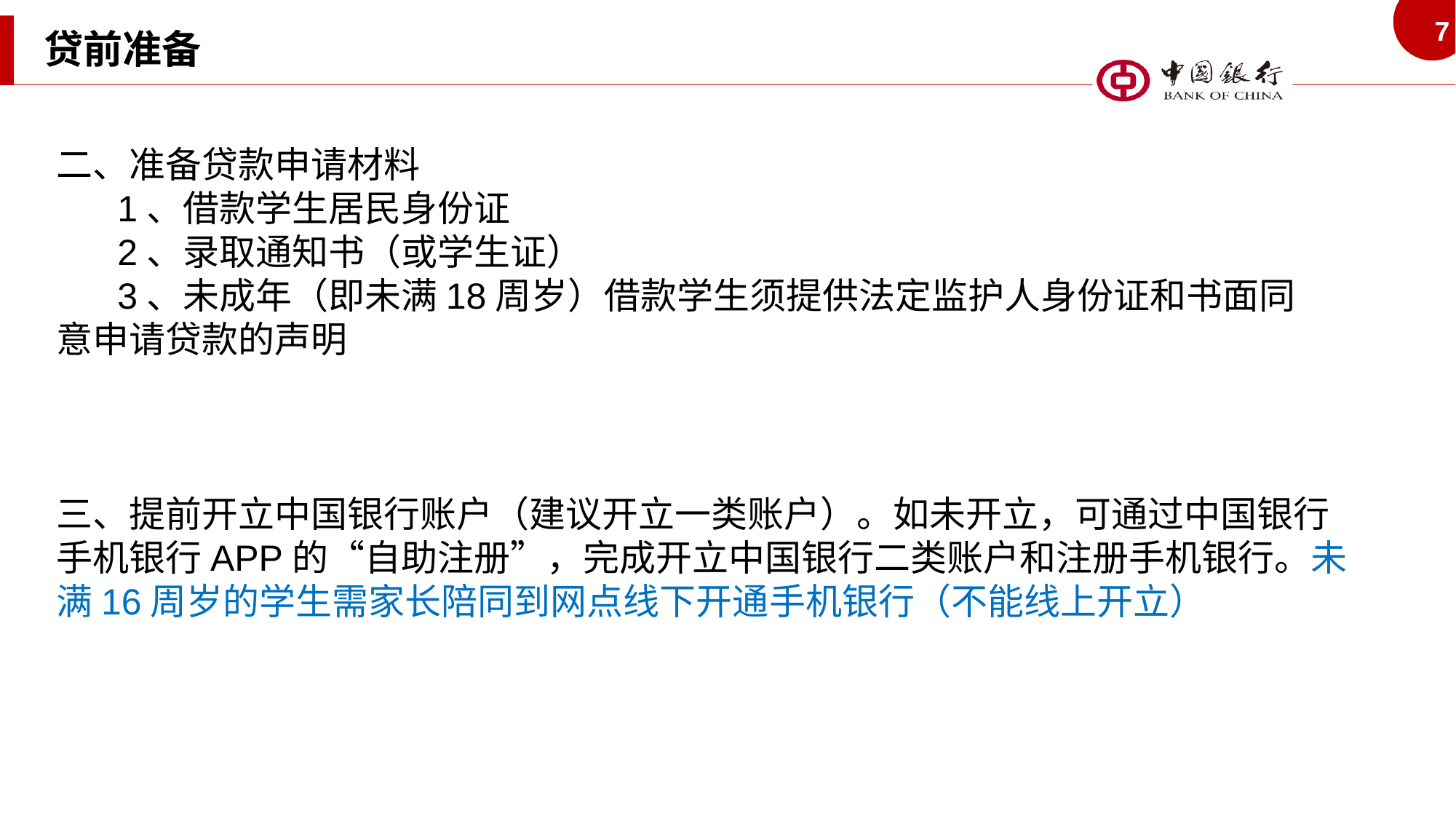

贷前准备

二、准备贷款申请材料
      1、借款学生居民身份证
      2、录取通知书（或学生证）
      3、未成年（即未满18周岁）借款学生须提供法定监护人身份证和书面同      意申请贷款的声明

三、提前开立中国银行账户（建议开立一类账户）。如未开立，可通过中国银行手机银行APP的“自助注册”，完成开立中国银行二类账户和注册手机银行。未满16周岁的学生需家长陪同到网点线下开通手机银行（不能线上开立）